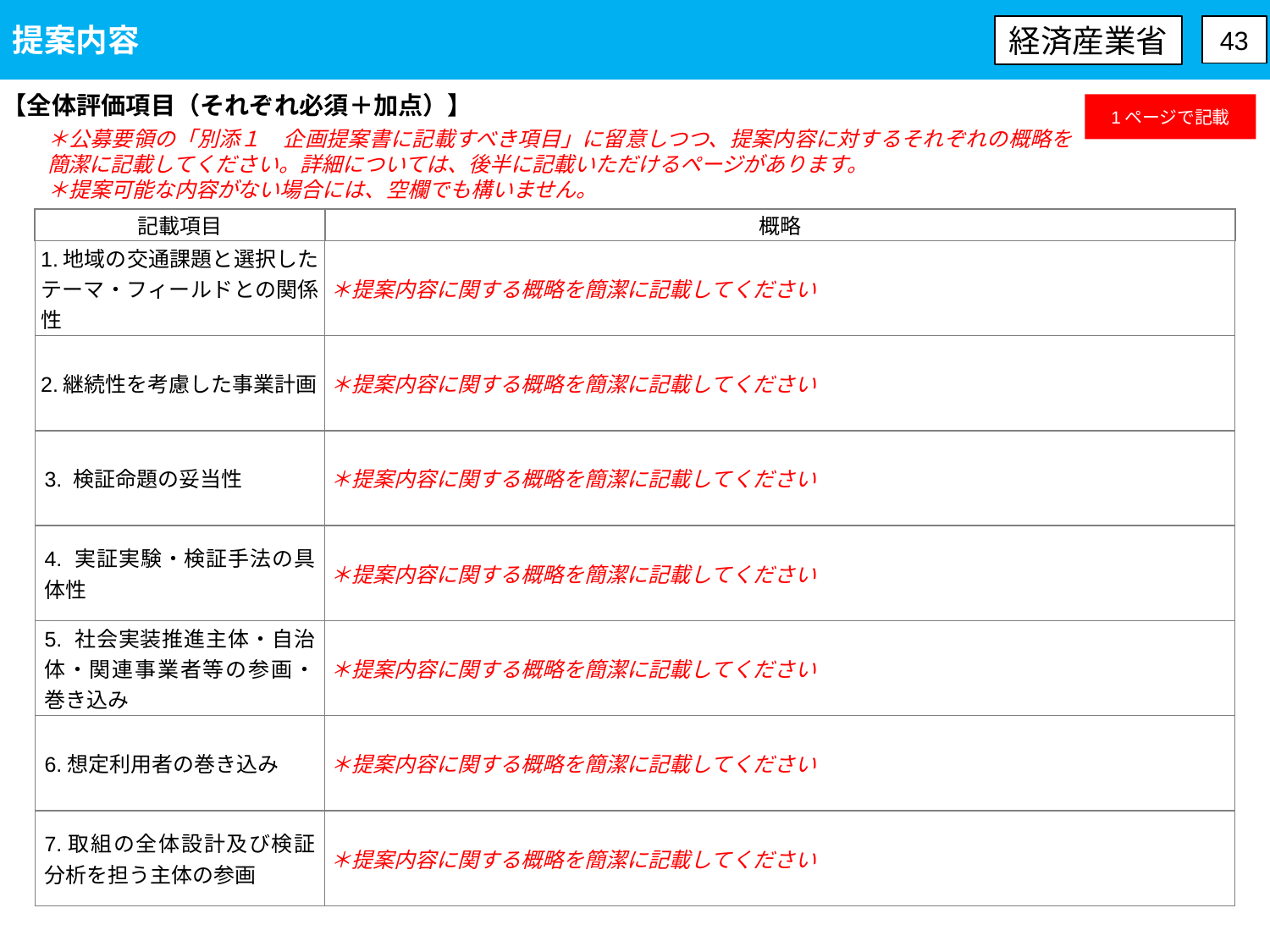

提案内容
経済産業省
43
【全体評価項目（それぞれ必須＋加点）】
1ページで記載
＊公募要領の「別添１　企画提案書に記載すべき項目」に留意しつつ、提案内容に対するそれぞれの概略を簡潔に記載してください。詳細については、後半に記載いただけるページがあります。
＊提案可能な内容がない場合には、空欄でも構いません。
| 記載項目 | 概略 |
| --- | --- |
| 1.地域の交通課題と選択した テーマ・フィールドとの関係性 | ＊提案内容に関する概略を簡潔に記載してください |
| 2.継続性を考慮した事業計画 | ＊提案内容に関する概略を簡潔に記載してください |
| 3. 検証命題の妥当性 | ＊提案内容に関する概略を簡潔に記載してください |
| 4. 実証実験・検証手法の具体性 | ＊提案内容に関する概略を簡潔に記載してください |
| 5. 社会実装推進主体・自治体・関連事業者等の参画・巻き込み | ＊提案内容に関する概略を簡潔に記載してください |
| 6.想定利用者の巻き込み | ＊提案内容に関する概略を簡潔に記載してください |
| 7.取組の全体設計及び検証分析を担う主体の参画 | ＊提案内容に関する概略を簡潔に記載してください |